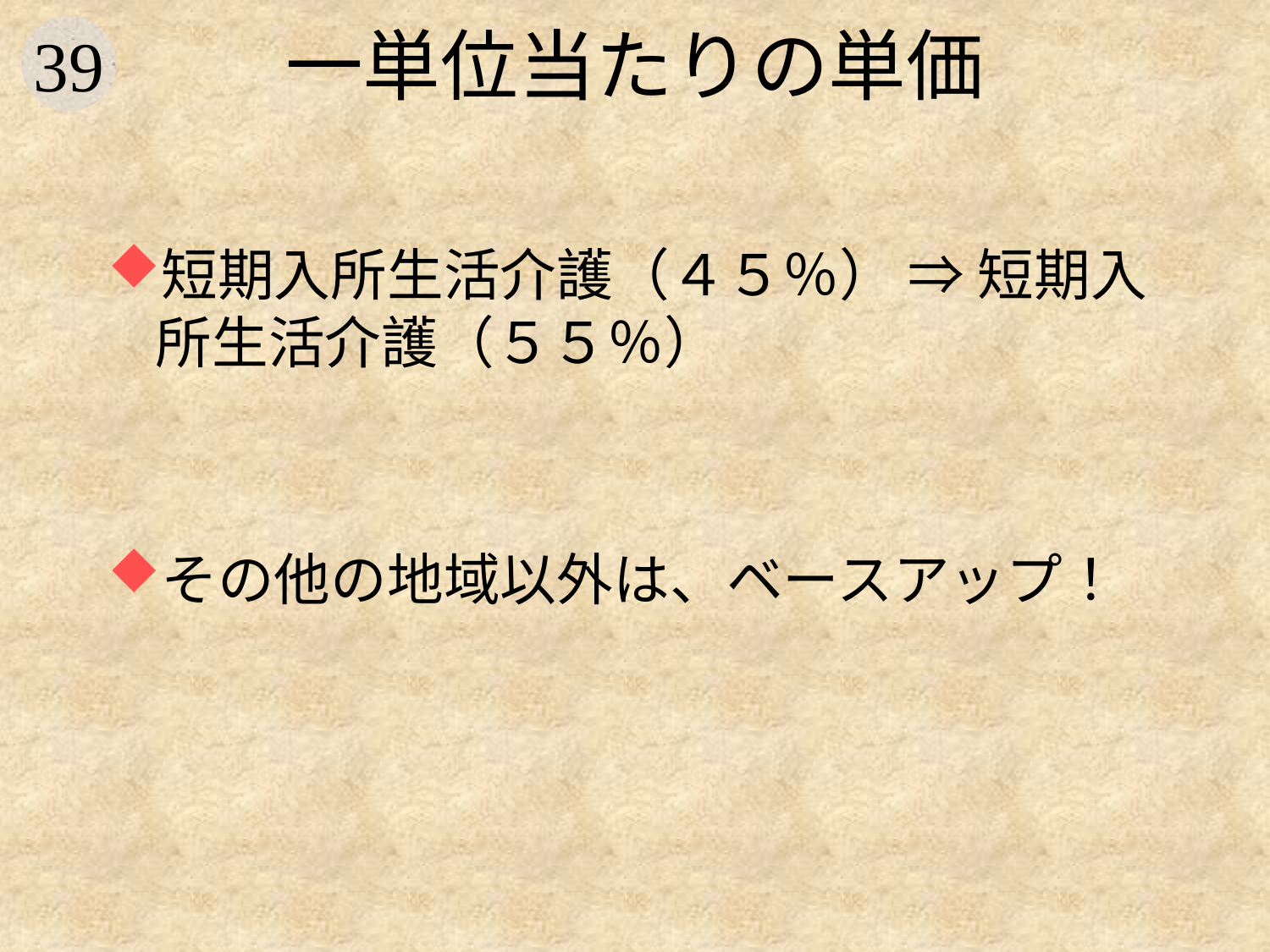

# 一単位当たりの単価
短期入所生活介護（４５％） ⇒ 短期入所生活介護（５５％）

その他の地域以外は、ベースアップ！